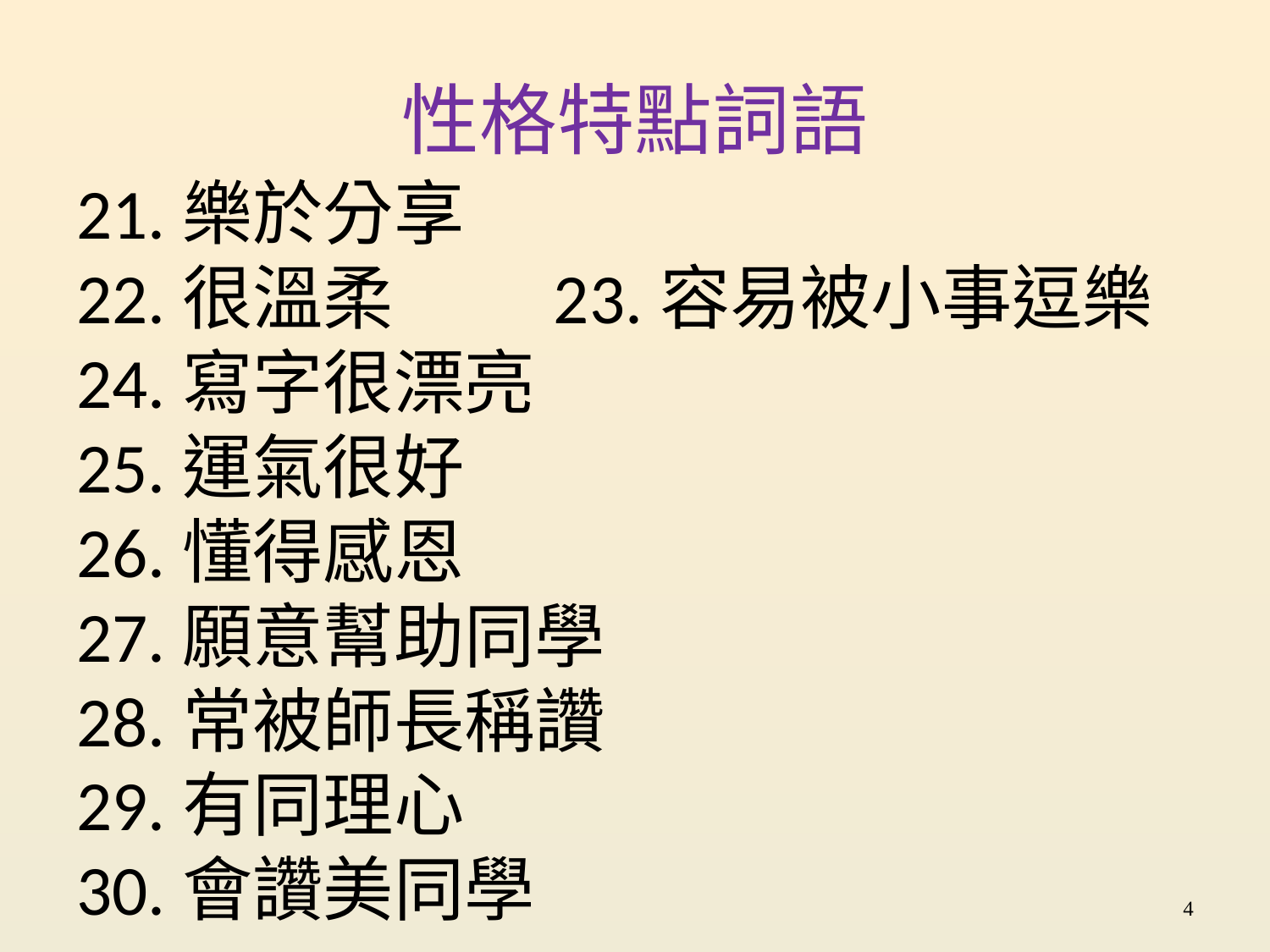

# 性格特點詞語
21.樂於分享
22.很溫柔         23.容易被小事逗樂
24.寫字很漂亮
25.運氣很好
26.懂得感恩
27.願意幫助同學
28.常被師長稱讚
29.有同理心
30.會讚美同學
4